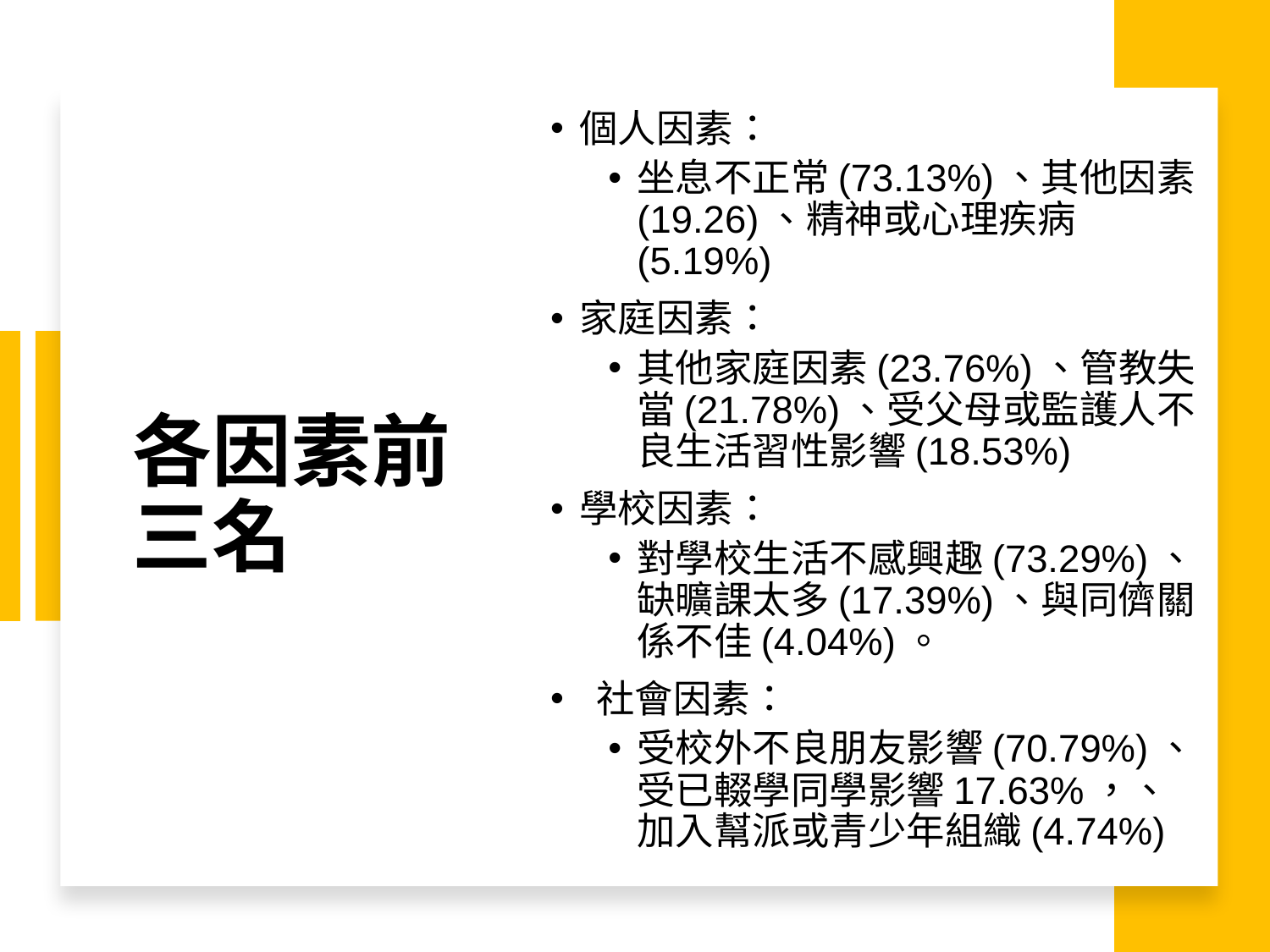

個人因素：
坐息不正常(73.13%)、其他因素(19.26)、精神或心理疾病(5.19%)
家庭因素：
其他家庭因素(23.76%)、管教失當(21.78%)、受父母或監護人不良生活習性影響(18.53%)
學校因素：
對學校生活不感興趣(73.29%)、缺曠課太多(17.39%)、與同儕關係不佳(4.04%)。
 社會因素：
受校外不良朋友影響(70.79%)、受已輟學同學影響17.63%，、加入幫派或青少年組織(4.74%)

# 各因素前三名